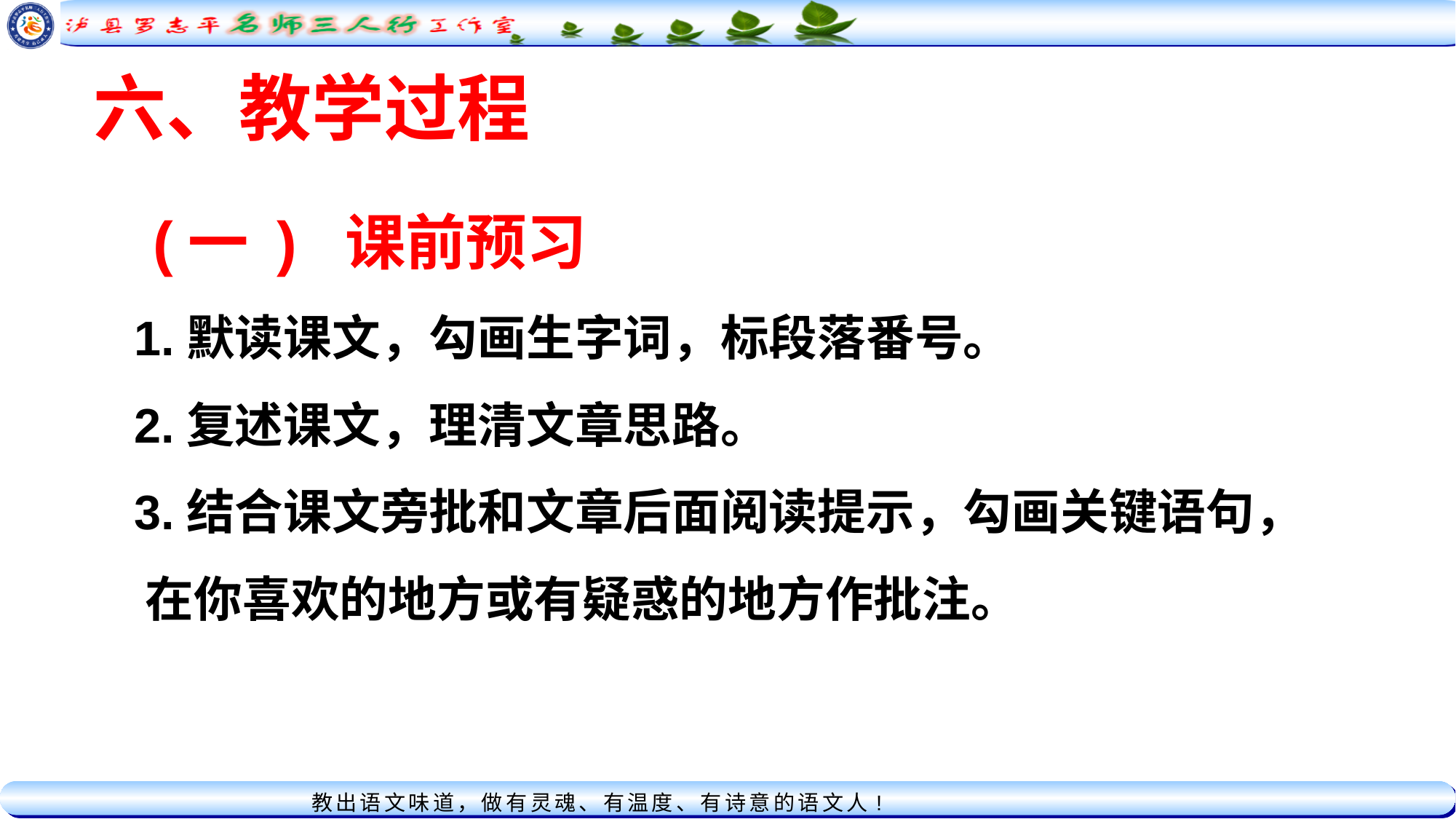

六、教学过程

 (一 )  课前预习
1.默读课文，勾画生字词，标段落番号。
2.复述课文，理清文章思路。
3.结合课文旁批和文章后面阅读提示，勾画关键语句，   在你喜欢的地方或有疑惑的地方作批注。